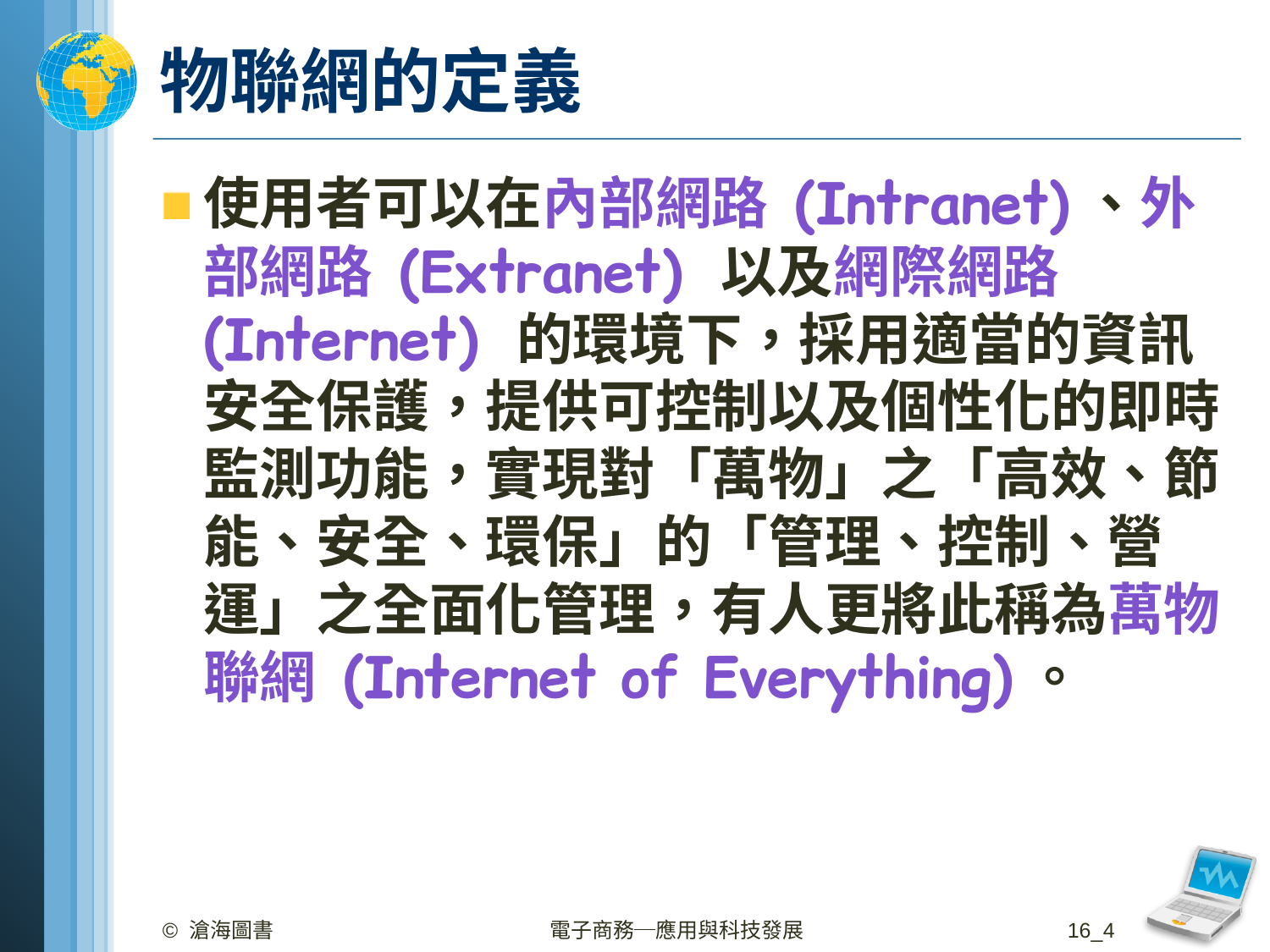

# 物聯網的定義
使用者可以在內部網路 (Intranet)、外部網路 (Extranet) 以及網際網路(Internet) 的環境下，採用適當的資訊安全保護，提供可控制以及個性化的即時監測功能，實現對「萬物」之「高效、節能、安全、環保」的「管理、控制、營運」之全面化管理，有人更將此稱為萬物聯網 (Internet of Everything)。

© 滄海圖書
電子商務─應用與科技發展
16_4